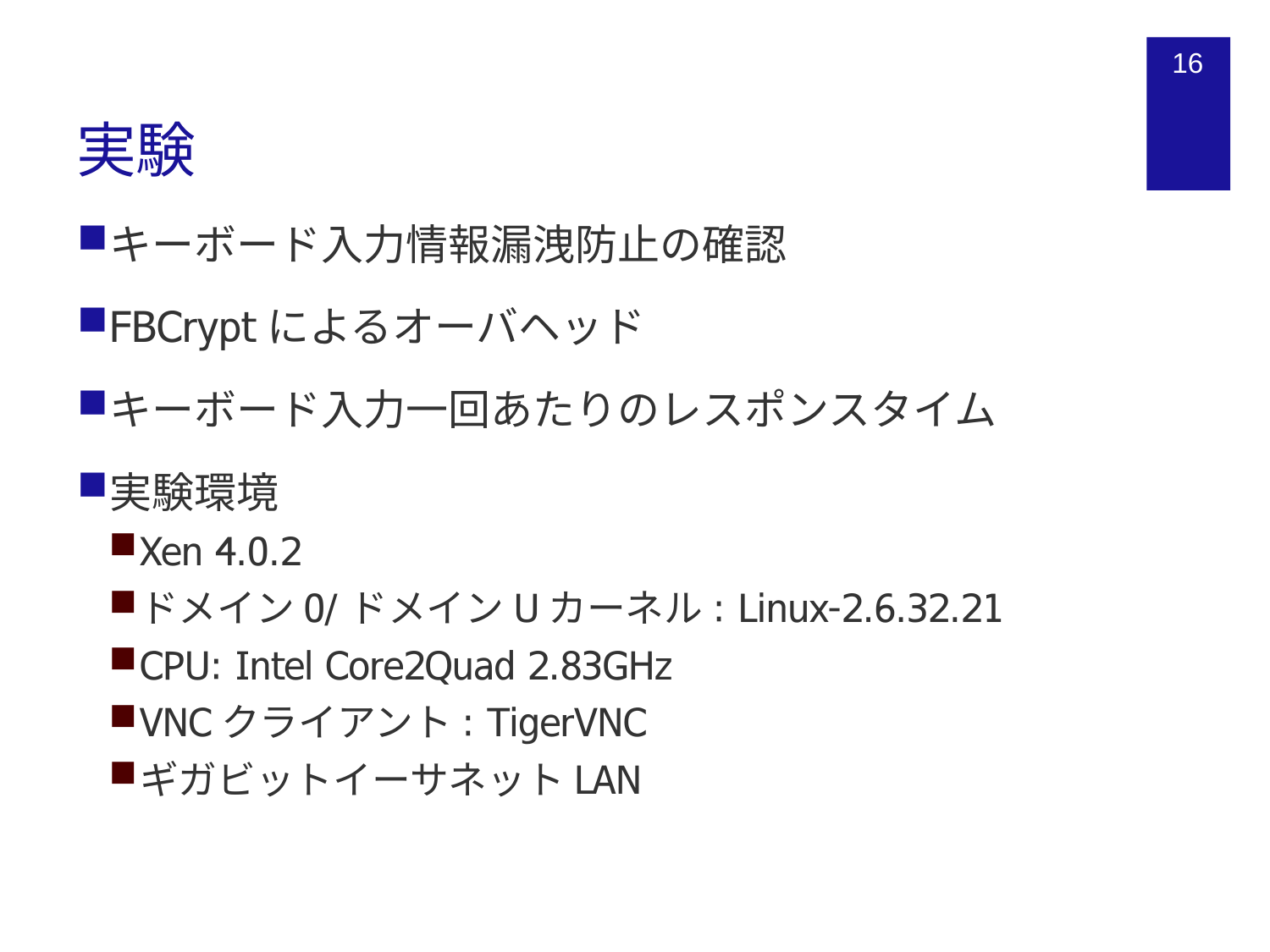

# 実験
16
キーボード入力情報漏洩防止の確認
FBCryptによるオーバヘッド
キーボード入力一回あたりのレスポンスタイム
実験環境
Xen 4.0.2
ドメイン0/ドメインUカーネル: Linux-2.6.32.21
CPU: Intel Core2Quad 2.83GHz
VNCクライアント: TigerVNC
ギガビットイーサネットLAN